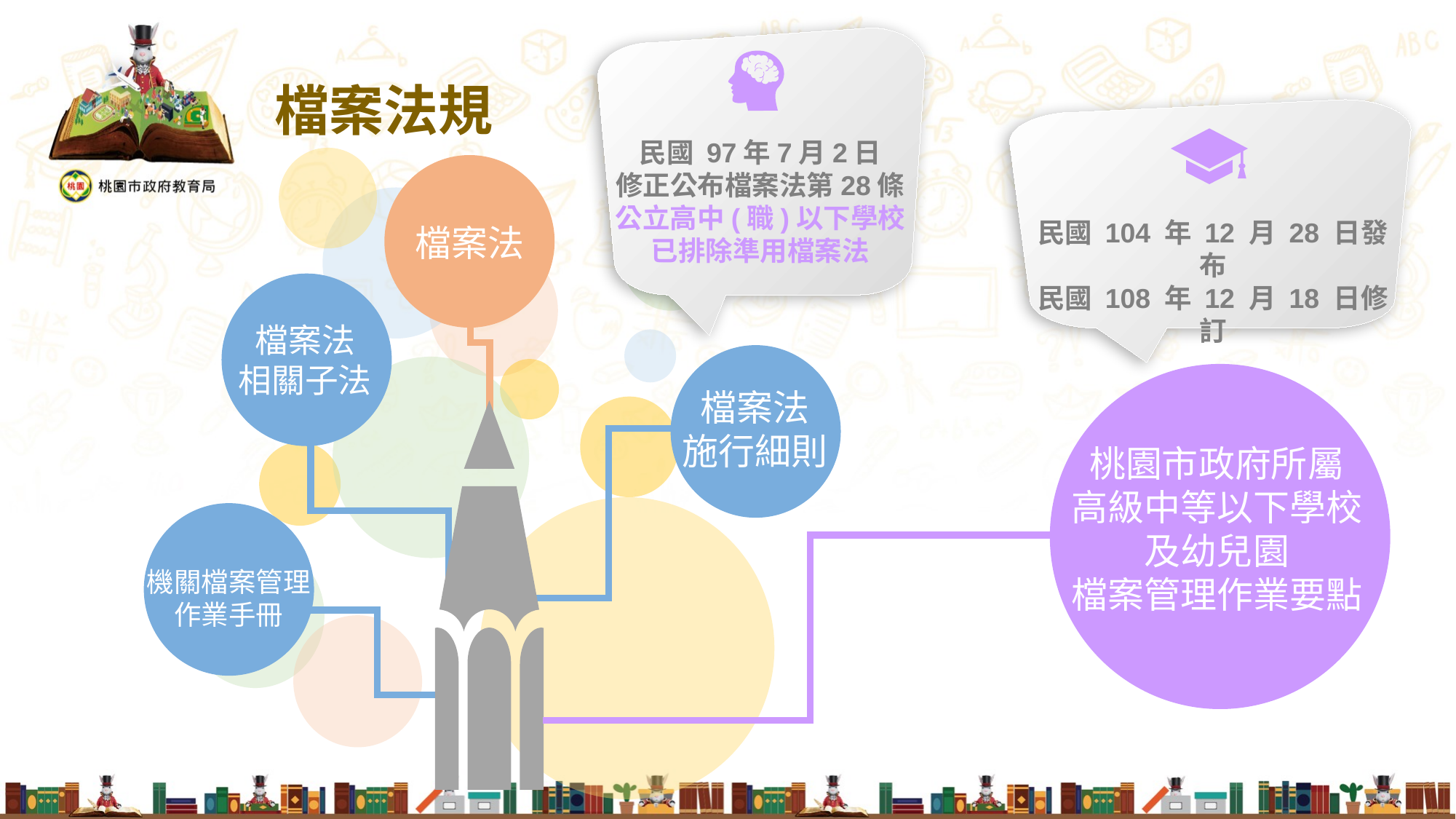

民國 97年7月2日
修正公布檔案法第28條
公立高中(職)以下學校
已排除準用檔案法
檔案法規

民國 104 年 12 月 28 日發布
民國 108 年 12 月 18 日修訂

桃園市政府所屬
高級中等以下學校
及幼兒園
檔案管理作業要點

檔案法

檔案法
相關子法

檔案法
施行細則

機關檔案管理作業手冊